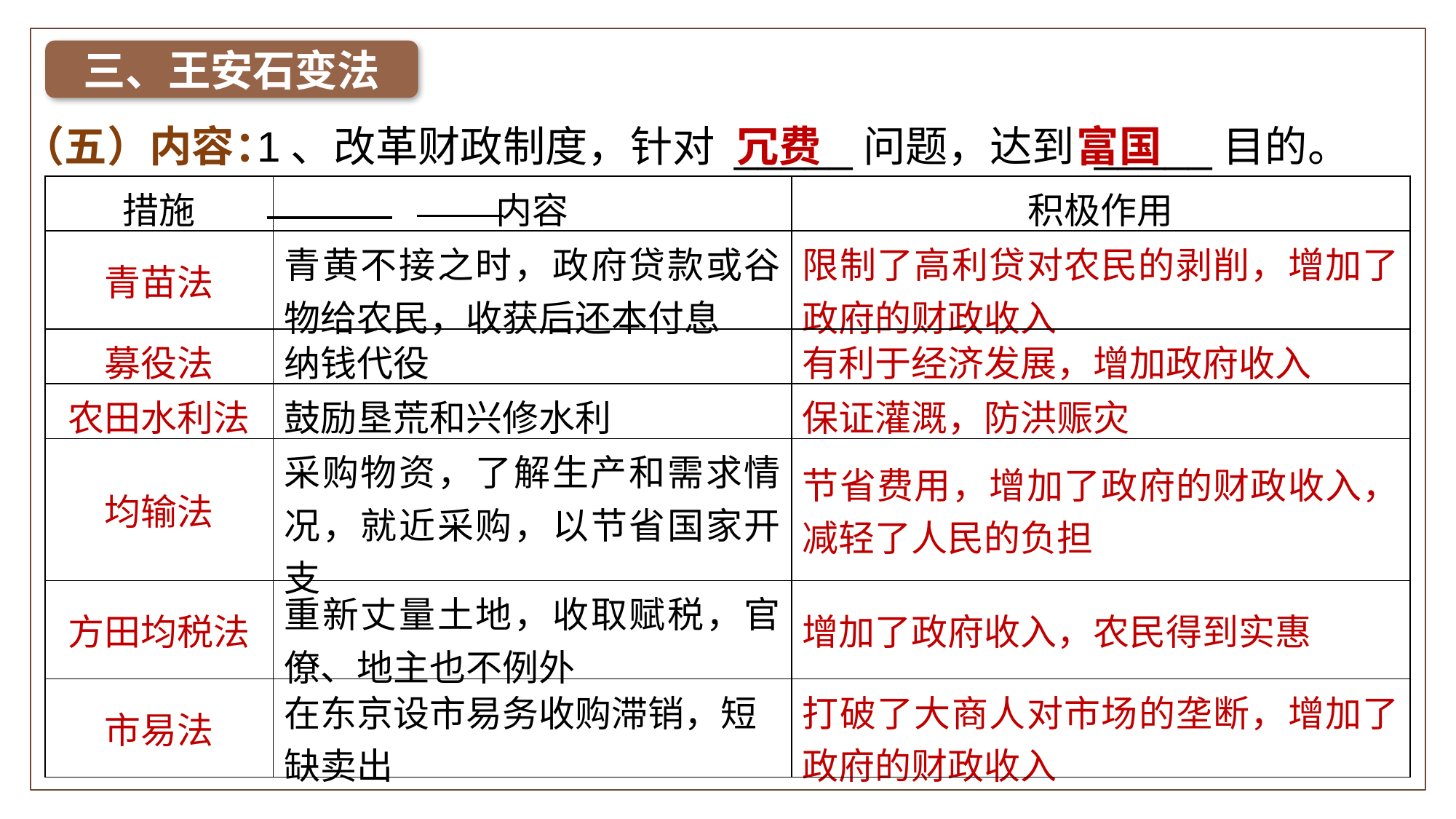

三、王安石变法
（五）内容：
1、改革财政制度，针对 _____问题，达到 _____目的。
冗费
富国
| 措施 | 内容 | 积极作用 |
| --- | --- | --- |
| 青苗法 | 青黄不接之时，政府贷款或谷物给农民，收获后还本付息 | 限制了高利贷对农民的剥削，增加了政府的财政收入 |
| 募役法 | 纳钱代役 | 有利于经济发展，增加政府收入 |
| 农田水利法 | 鼓励垦荒和兴修水利 | 保证灌溉，防洪赈灾 |
| 均输法 | 采购物资，了解生产和需求情况，就近采购，以节省国家开支 | 节省费用，增加了政府的财政收入，减轻了人民的负担 |
| 方田均税法 | 重新丈量土地，收取赋税，官僚、地主也不例外 | 增加了政府收入，农民得到实惠 |
| 市易法 | 在东京设市易务收购滞销，短缺卖出 | 打破了大商人对市场的垄断，增加了政府的财政收入 |